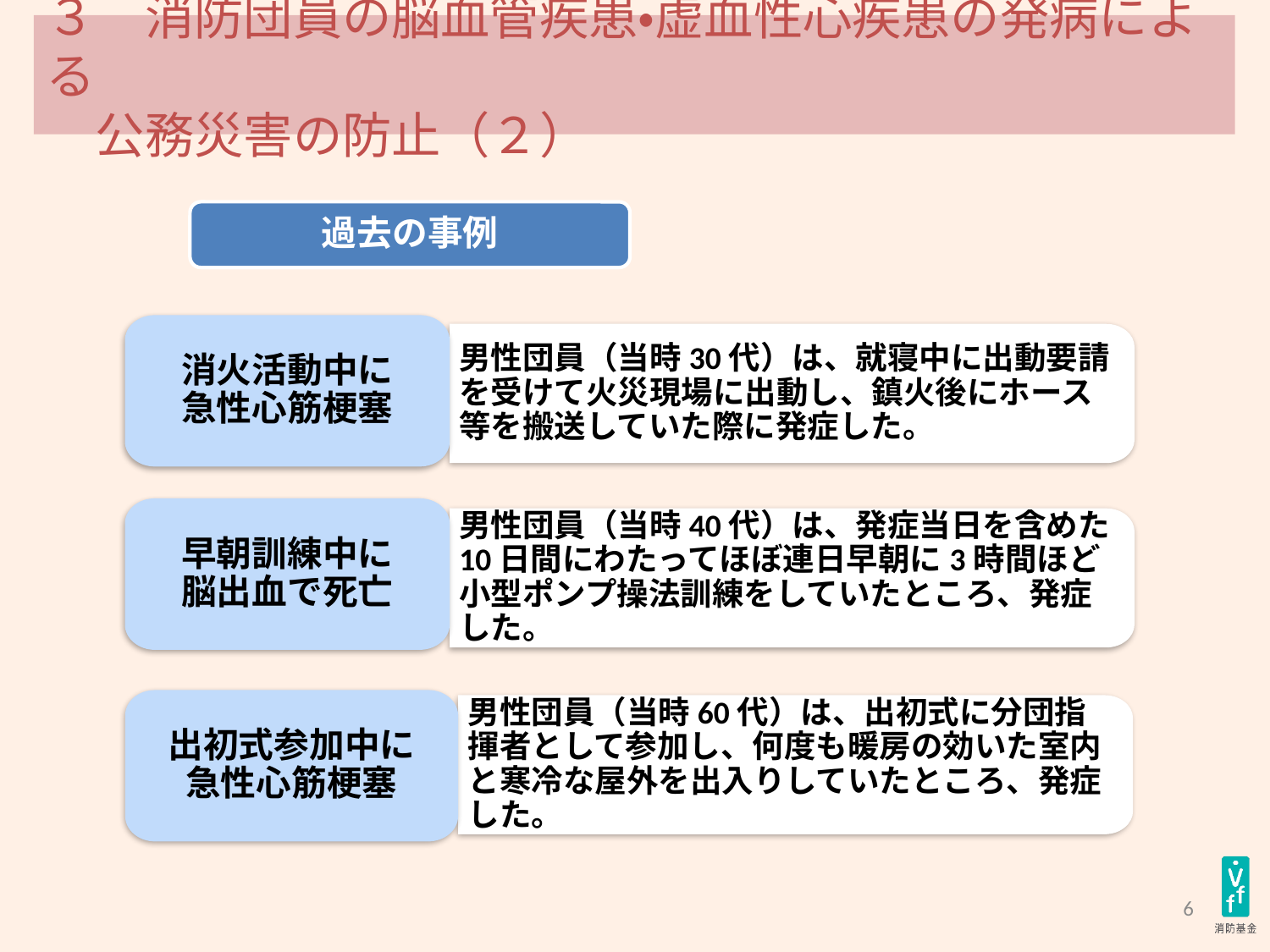

# ３　消防団員の脳血管疾患・虚血性心疾患の発病による　 　公務災害の防止（２）
過去の事例
消火活動中に
急性心筋梗塞
男性団員（当時30代）は、就寝中に出動要請を受けて火災現場に出動し、鎮火後にホース等を搬送していた際に発症した。
早朝訓練中に
脳出血で死亡
男性団員（当時40代）は、発症当日を含めた10日間にわたってほぼ連日早朝に3時間ほど小型ポンプ操法訓練をしていたところ、発症した。
出初式参加中に
急性心筋梗塞
男性団員（当時60代）は、出初式に分団指揮者として参加し、何度も暖房の効いた室内と寒冷な屋外を出入りしていたところ、発症した。
6